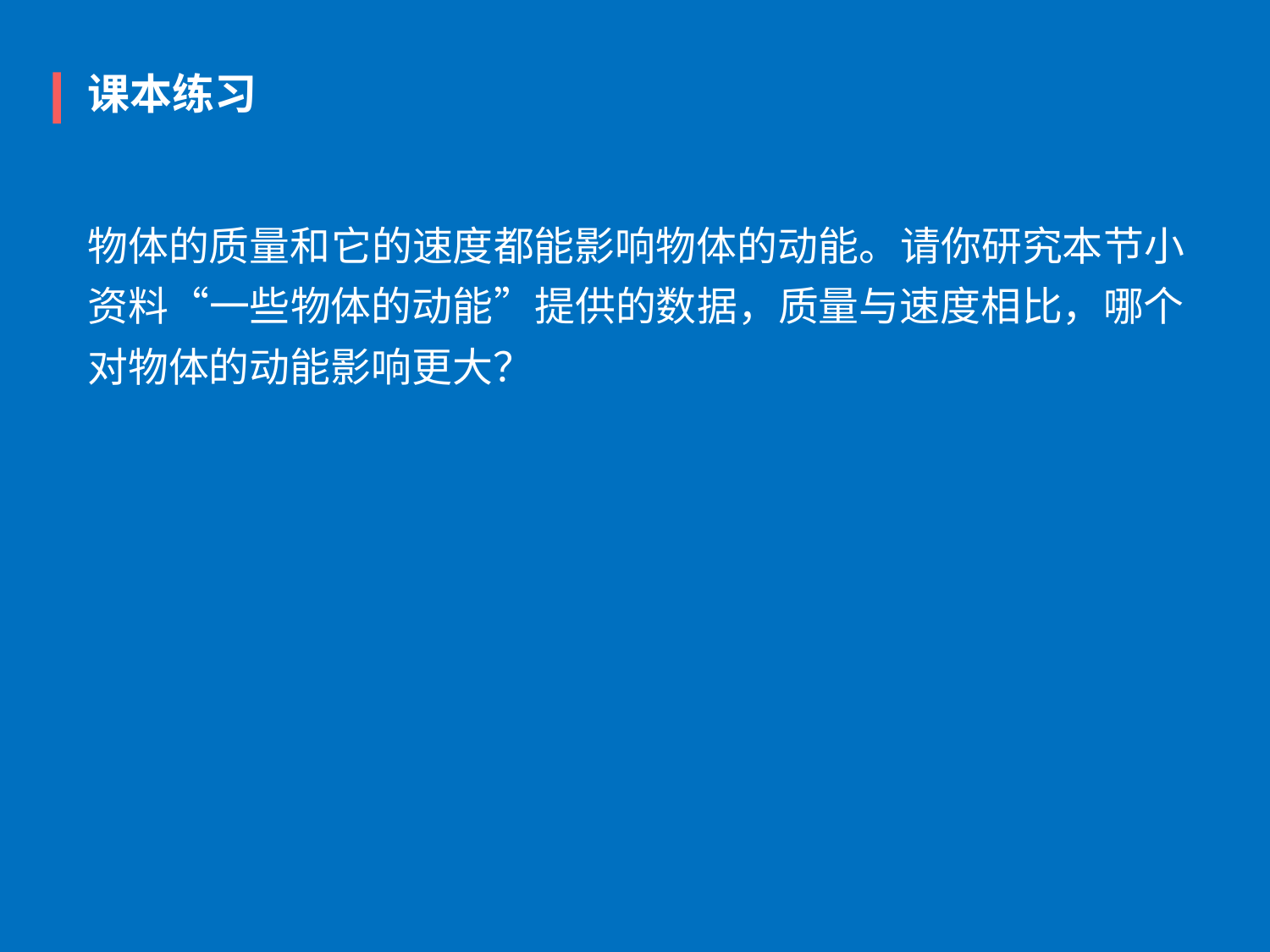

课本练习

物体的质量和它的速度都能影响物体的动能。请你研究本节小
资料“一些物体的动能”提供的数据，质量与速度相比，哪个
对物体的动能影响更大？